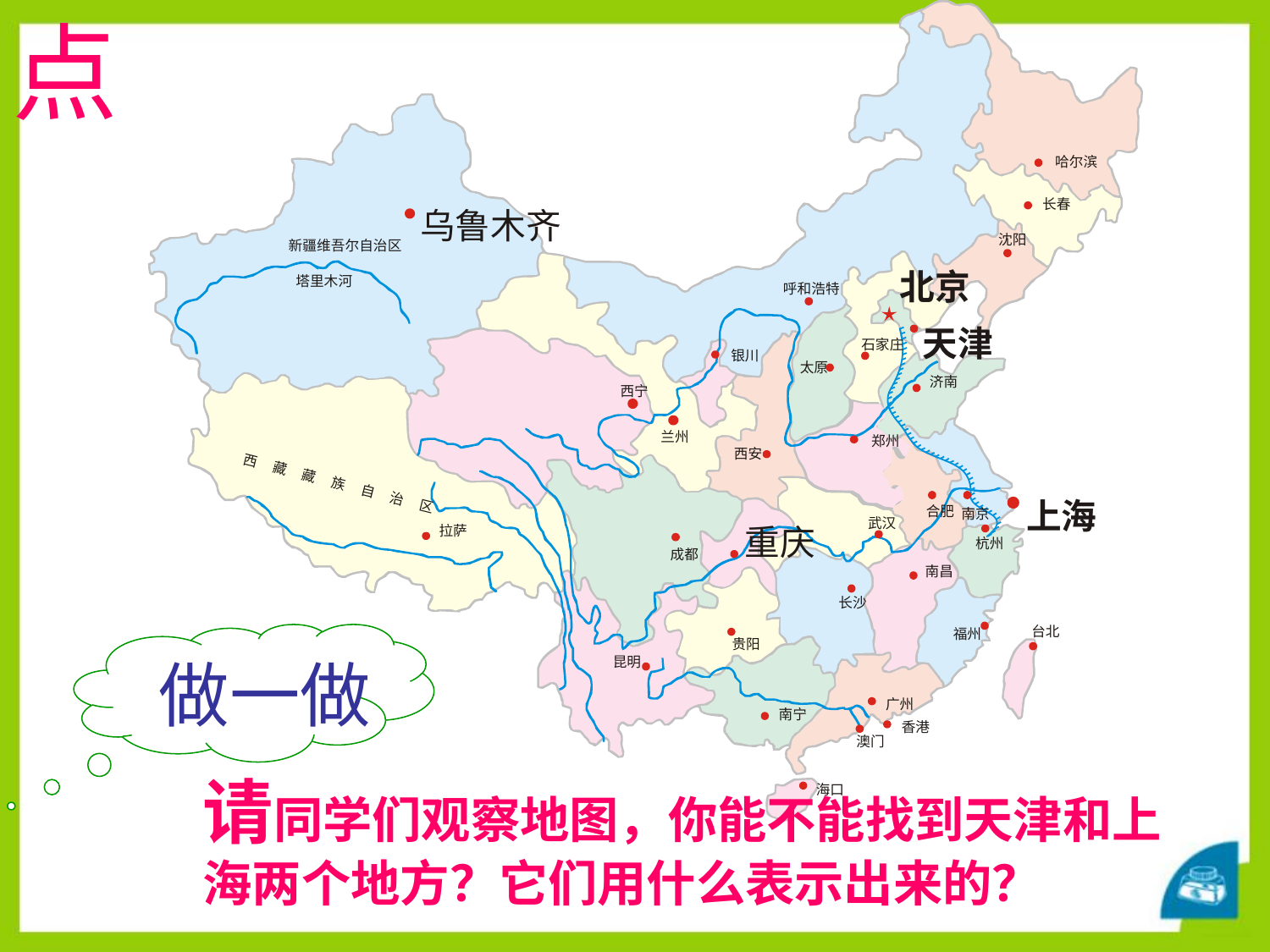

点

哈尔滨

长春

乌鲁木齐

沈阳
新疆维吾尔自治区

北京
塔里木河
呼和浩特

天津

石家庄

银川

太原

济南

西宁

兰州

郑州

西安

西

藏

藏

族

自

治

上海

区

合肥
南京

武汉

重庆

拉萨

杭州

成都

南昌

长沙
# 做一做

台北

福州

贵阳

昆明

广州

南宁

香港

澳门
请同学们观察地图，你能不能找到天津和上海两个地方？它们用什么表示出来的？

海口